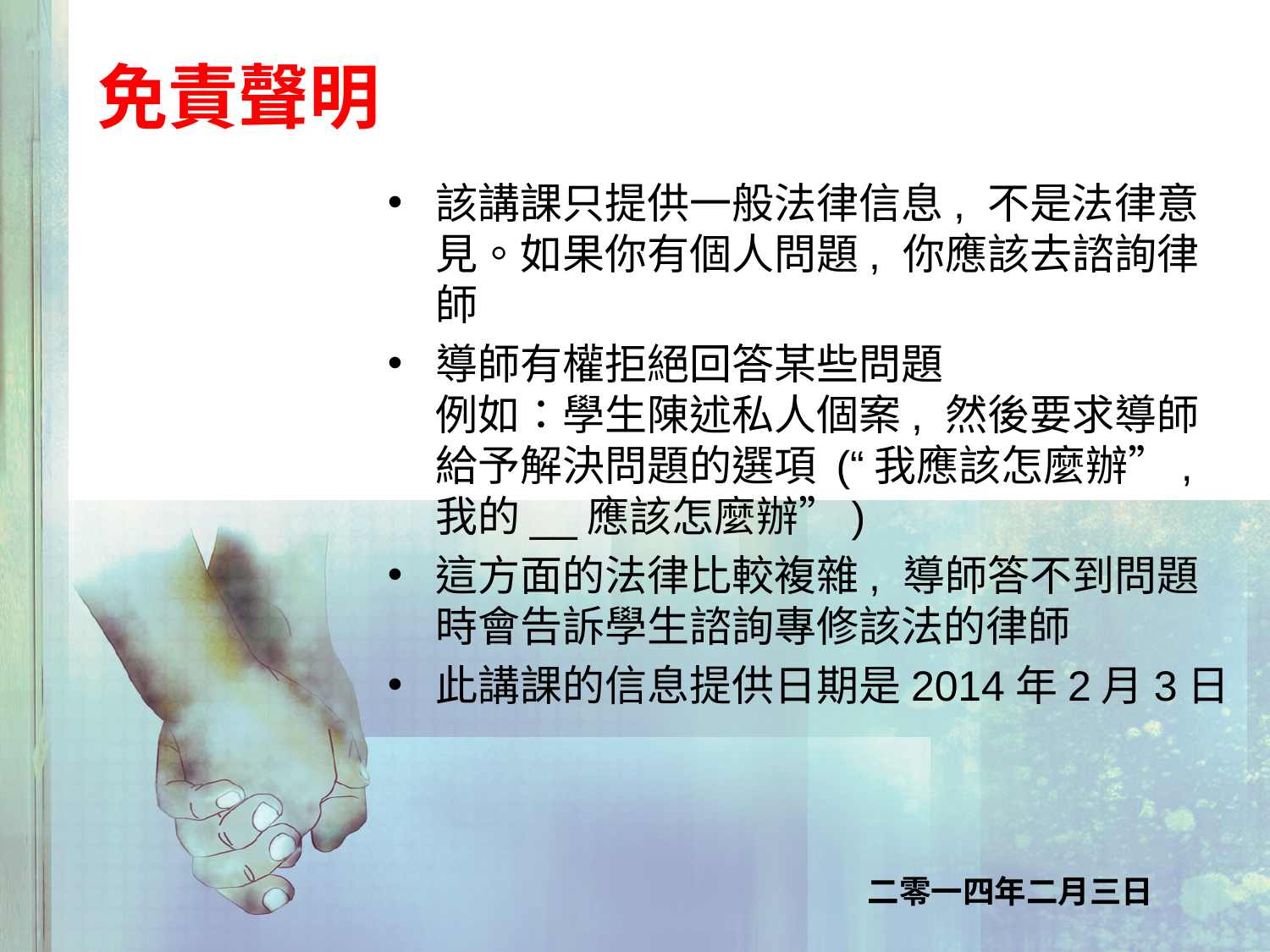

# 免責聲明

該講課只提供一般法律信息, 不是法律意見。如果你有個人問題, 你應該去諮詢律師
導師有權拒絕回答某些問題
例如：學生陳述私人個案, 然後要求導師給予解決問題的選項 (“我應該怎麼辦”, 我的__應該怎麼辦”)
這方面的法律比較複雜, 導師答不到問題時會告訴學生諮詢專修該法的律師
此講課的信息提供日期是2014年2月3日
二零一四年二月三日